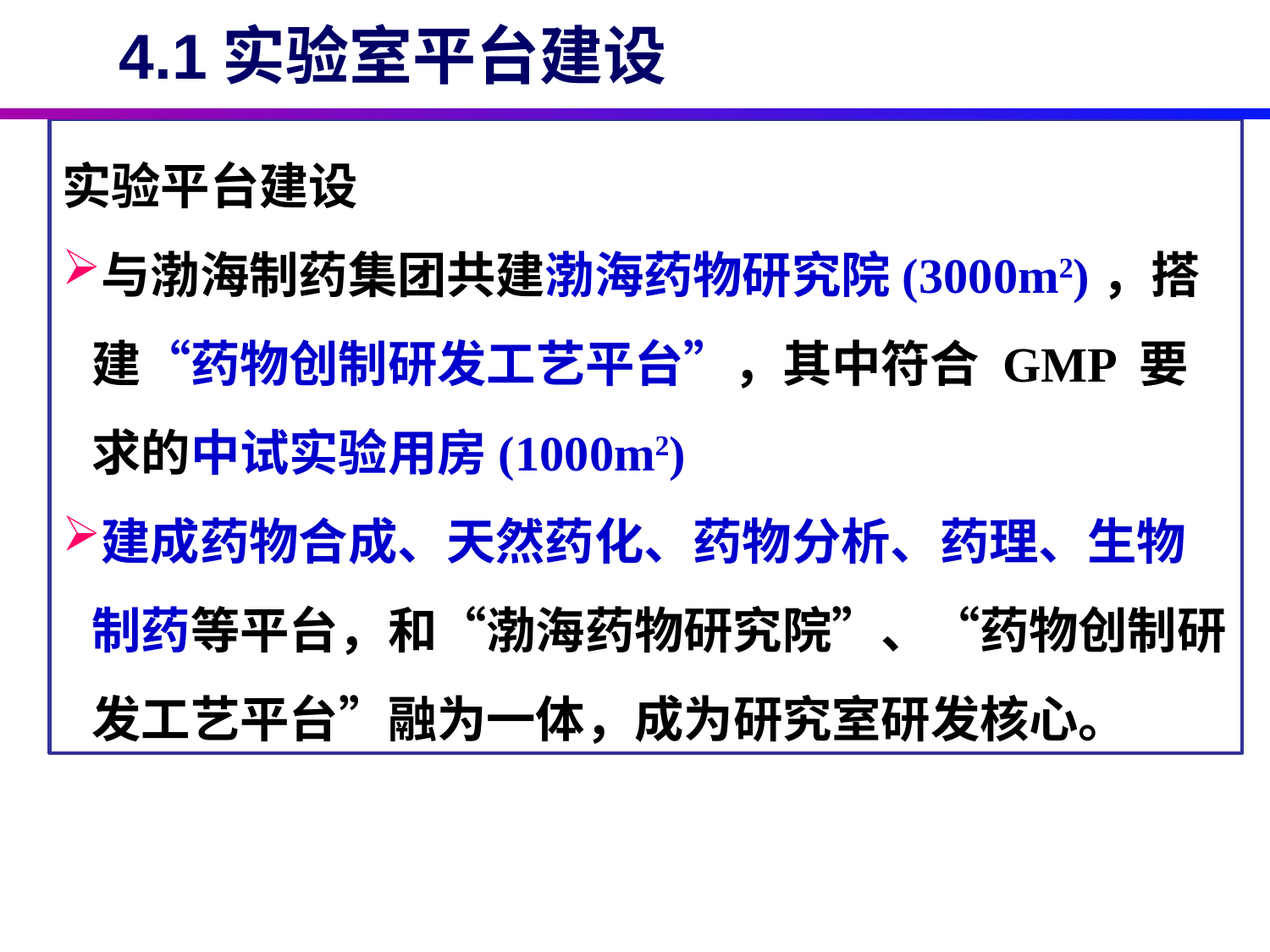

4.1实验室平台建设

实验平台建设
与渤海制药集团共建渤海药物研究院(3000m2)，搭建“药物创制研发工艺平台”，其中符合 GMP 要求的中试实验用房(1000m2)
建成药物合成、天然药化、药物分析、药理、生物制药等平台，和“渤海药物研究院”、“药物创制研发工艺平台”融为一体，成为研究室研发核心。